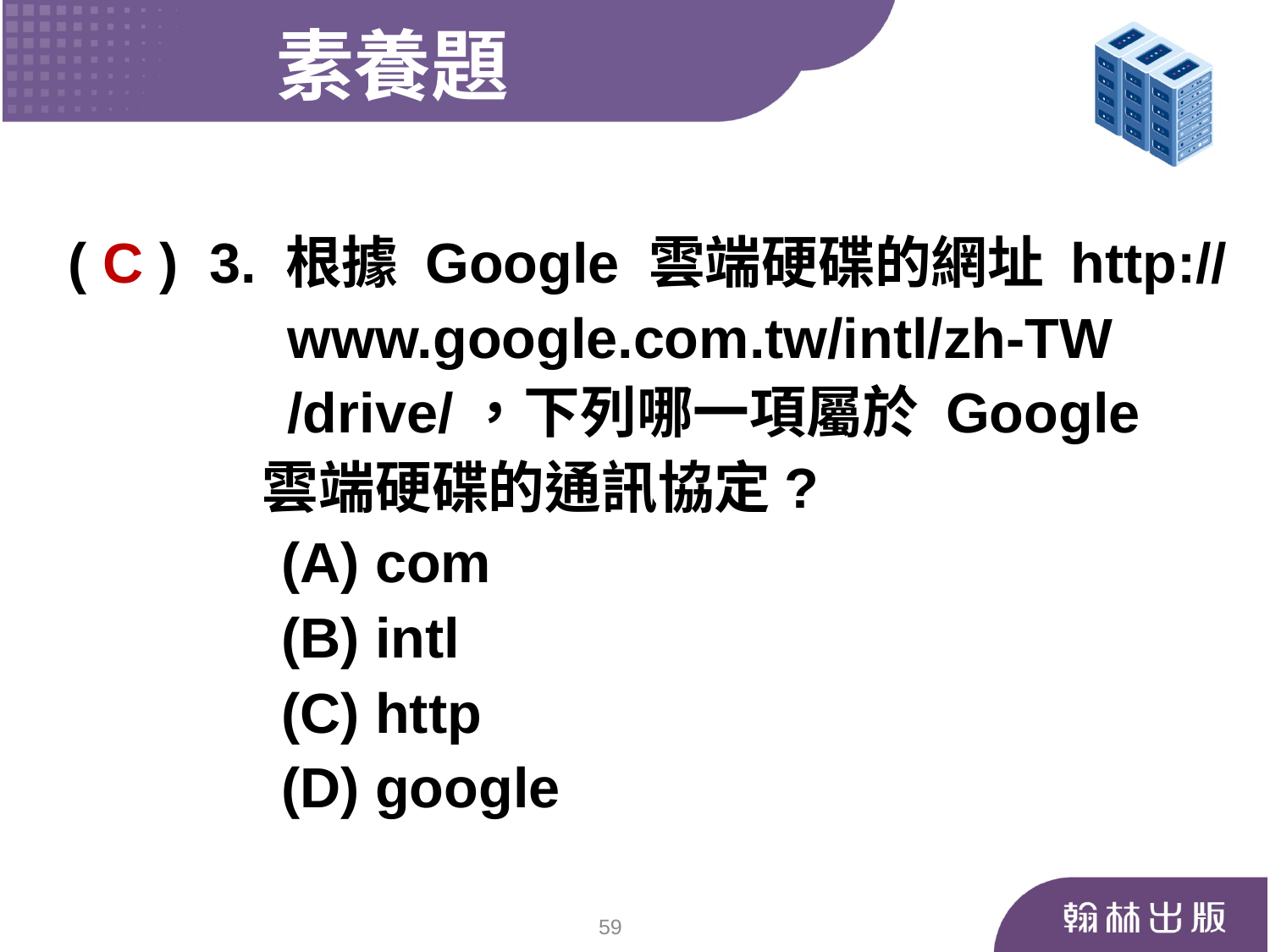

素養題
( C )  3. 根據 Google 雲端硬碟的網址 http://
              www.google.com.tw/intl/zh-TW
              /drive/，下列哪一項屬於 Google
              雲端硬碟的通訊協定?
	            (A) com
	            (B) intl
	            (C) http
	            (D) google
59